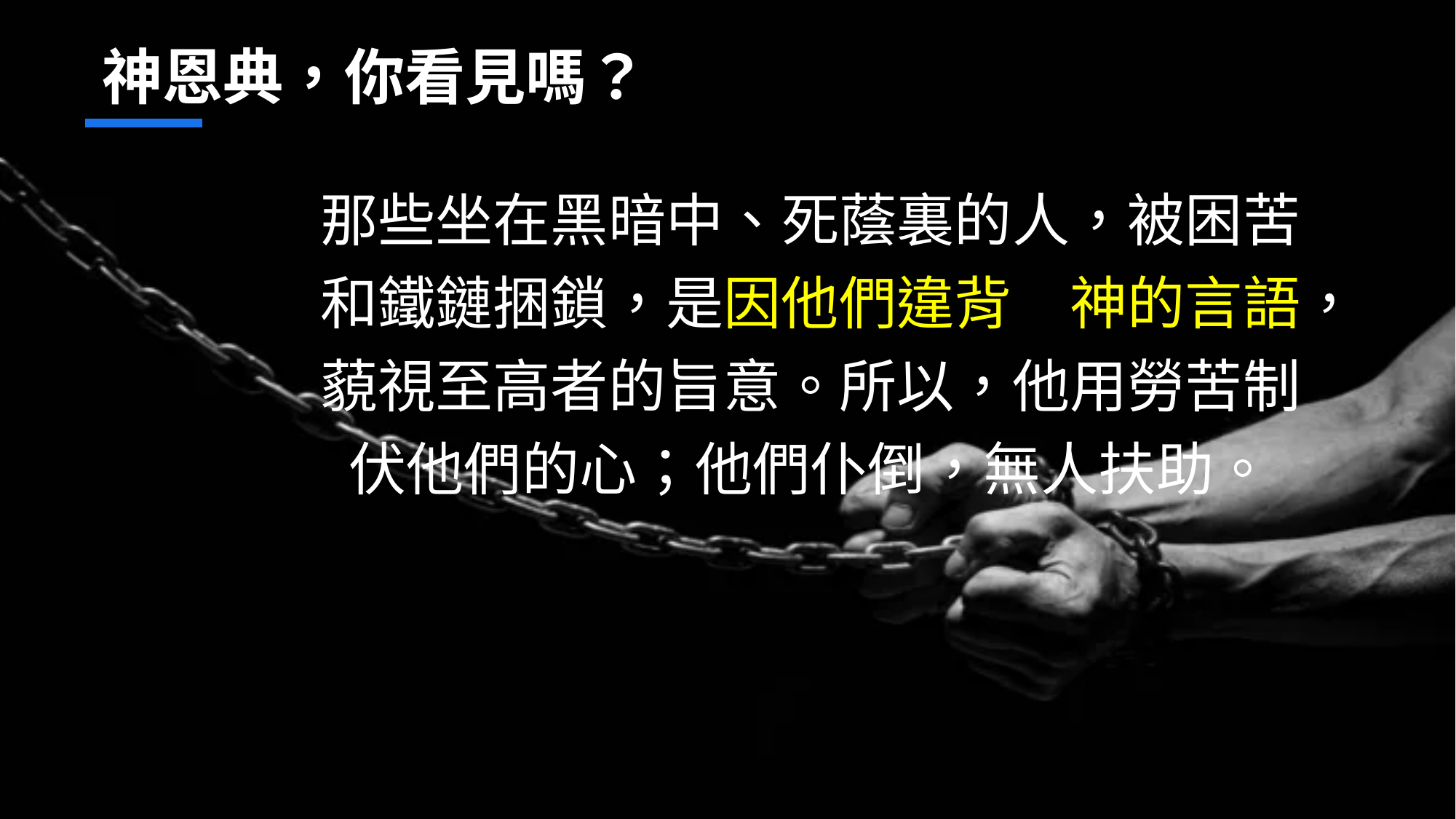

# 神恩典，你看見嗎？
那些坐在黑暗中、死蔭裏的人，被困苦和鐵鏈捆鎖，是因他們違背　神的言語，藐視至高者的旨意。所以，他用勞苦制伏他們的心；他們仆倒，無人扶助。